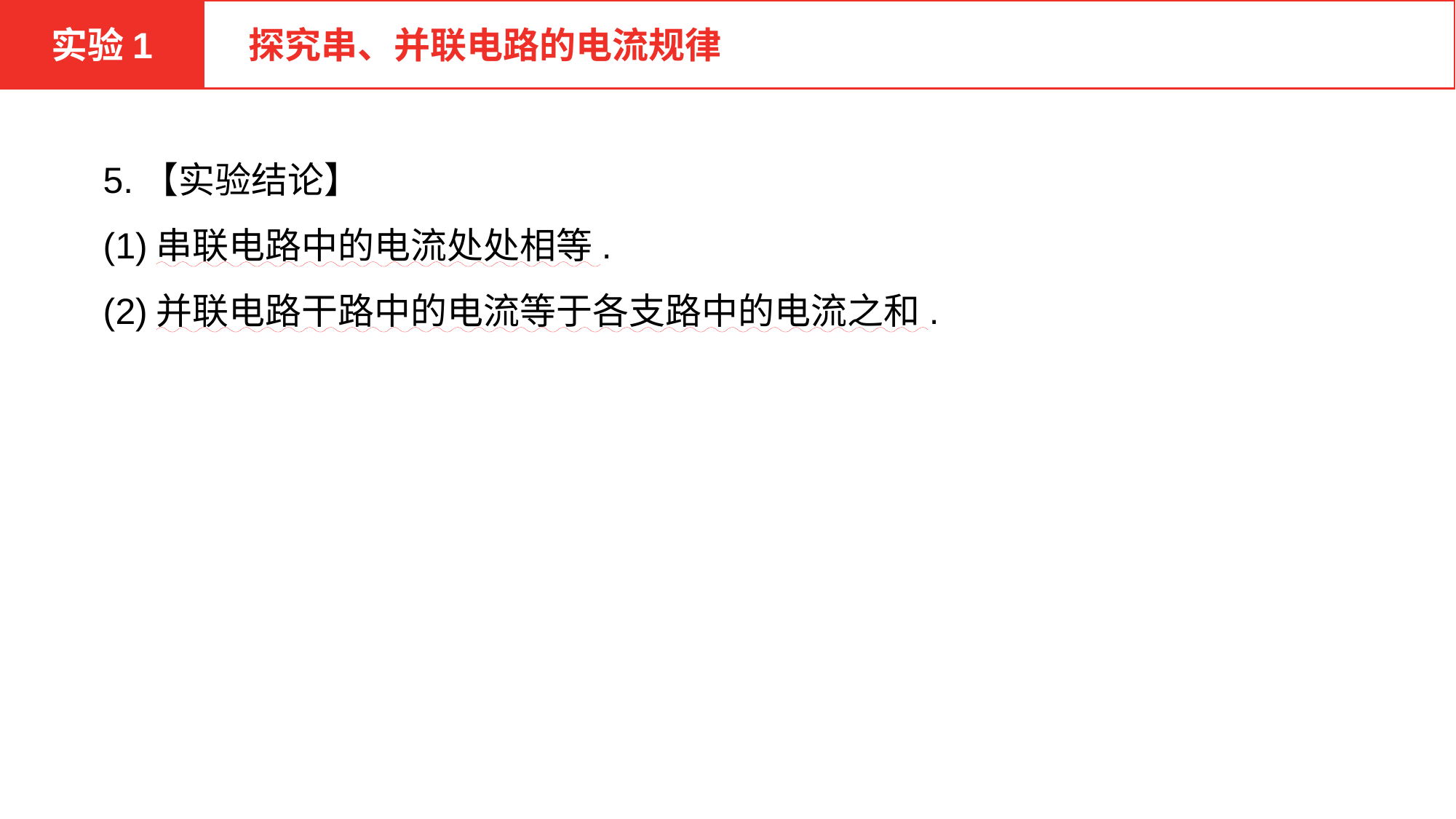

实验1
  探究串、并联电路的电流规律
5.【实验结论】
(1)串联电路中的电流处处相等.
(2)并联电路干路中的电流等于各支路中的电流之和.